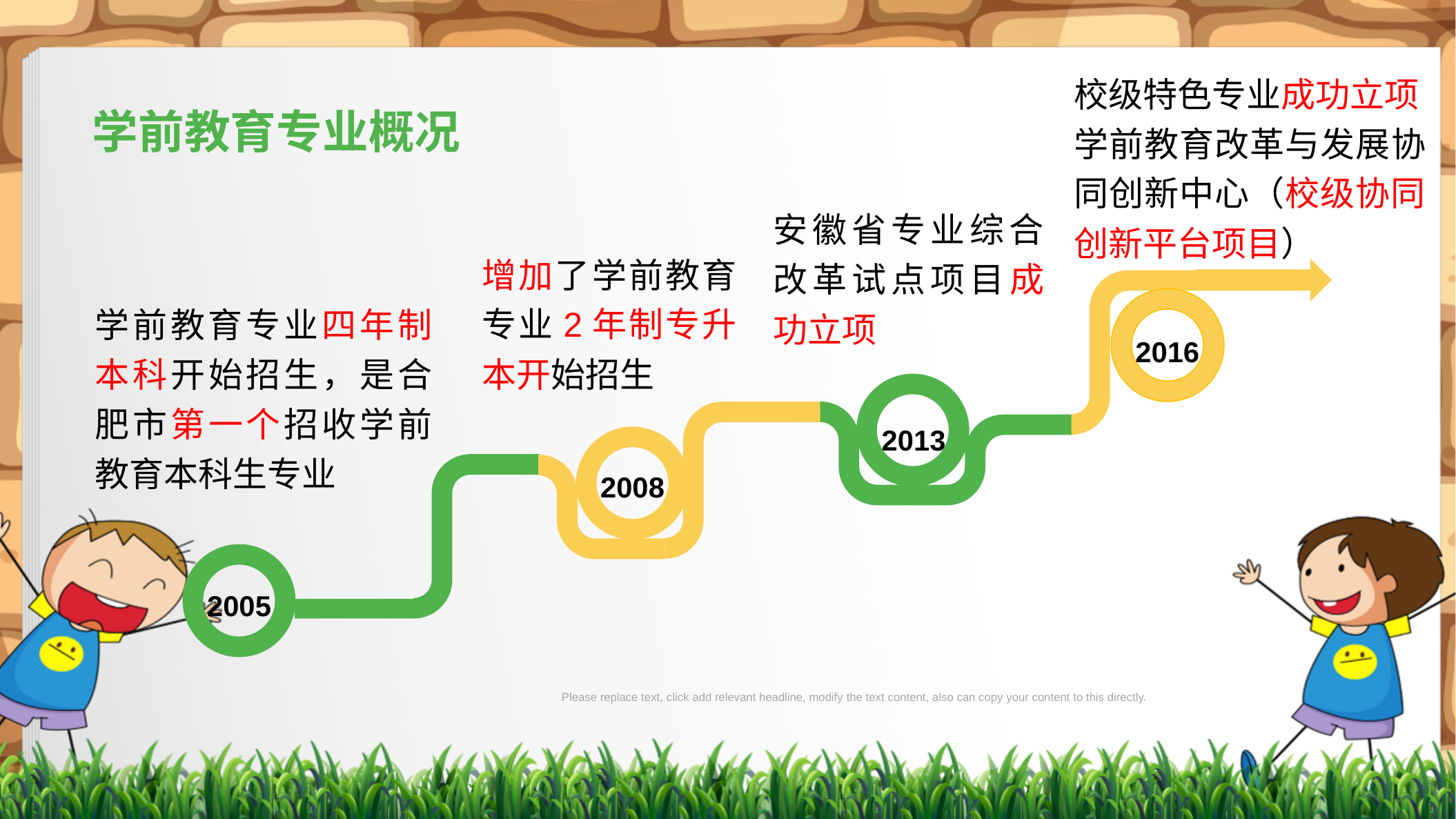

校级特色专业成功立项
学前教育改革与发展协同创新中心（校级协同创新平台项目）
学前教育专业概况
安徽省专业综合改革试点项目成功立项
增加了学前教育专业2年制专升本开始招生

学前教育专业四年制本科开始招生，是合肥市第一个招收学前教育本科生专业
2016

2013

2008

2005

Please replace text, click add relevant headline, modify the text content, also can copy your content to this directly.